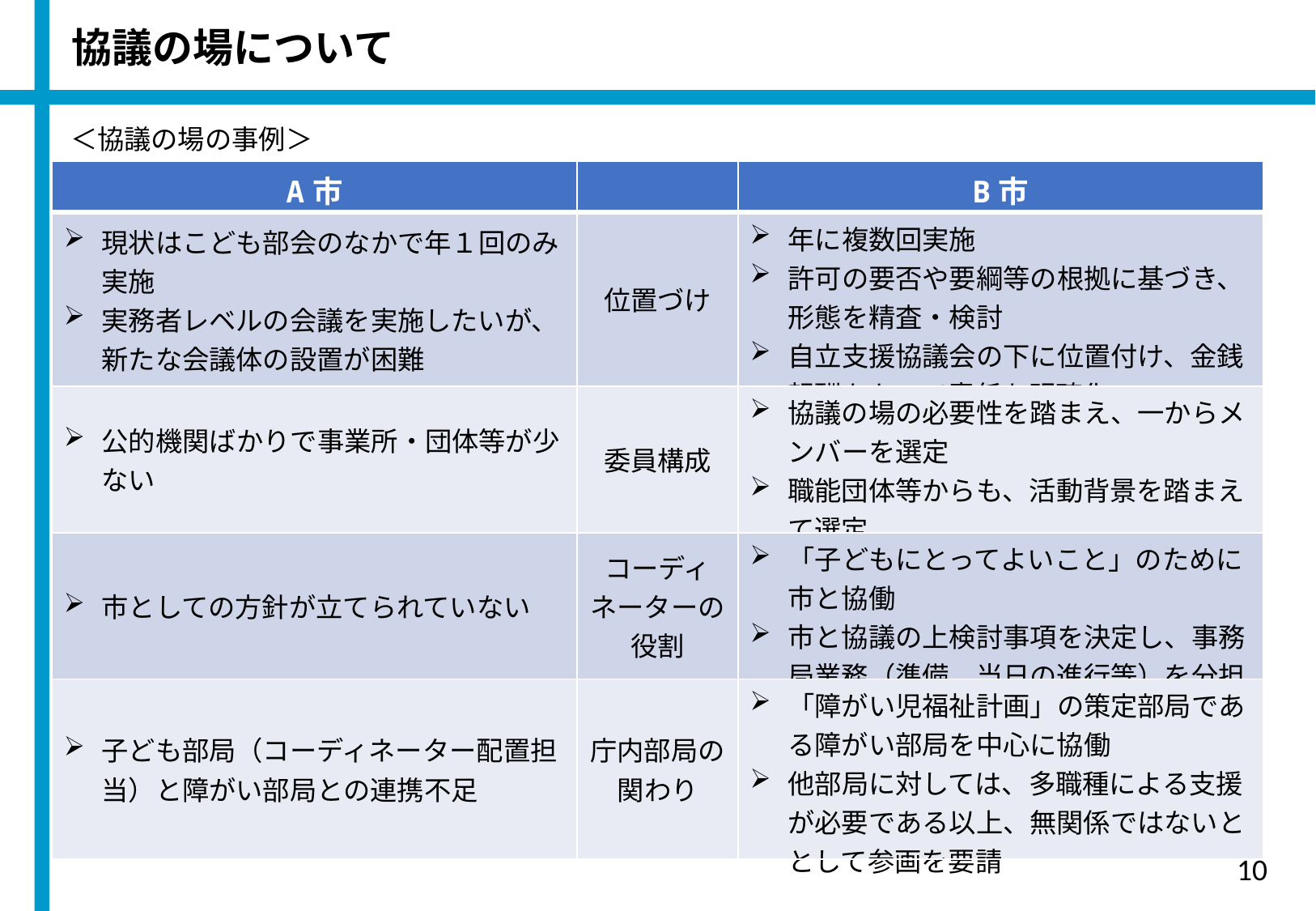

協議の場について
＜協議の場の事例＞
| A市 |  | B市 |
| --- | --- | --- |
| 現状はこども部会のなかで年１回のみ実施 実務者レベルの会議を実施したいが、新たな会議体の設置が困難 | 位置づけ | 年に複数回実施 許可の要否や要綱等の根拠に基づき、形態を精査・検討 自立支援協議会の下に位置付け、金銭報酬をもって責任を明確化 |
| 公的機関ばかりで事業所・団体等が少ない | 委員構成 | 協議の場の必要性を踏まえ、一からメンバーを選定 職能団体等からも、活動背景を踏まえて選定 |
| 市としての方針が立てられていない | コーディネーターの役割 | 「子どもにとってよいこと」のために市と協働 市と協議の上検討事項を決定し、事務局業務（準備、当日の進行等）を分担 |
| 子ども部局（コーディネーター配置担当）と障がい部局との連携不足 | 庁内部局の関わり | 「障がい児福祉計画」の策定部局である障がい部局を中心に協働 他部局に対しては、多職種による支援が必要である以上、無関係ではないととして参画を要請 |
10